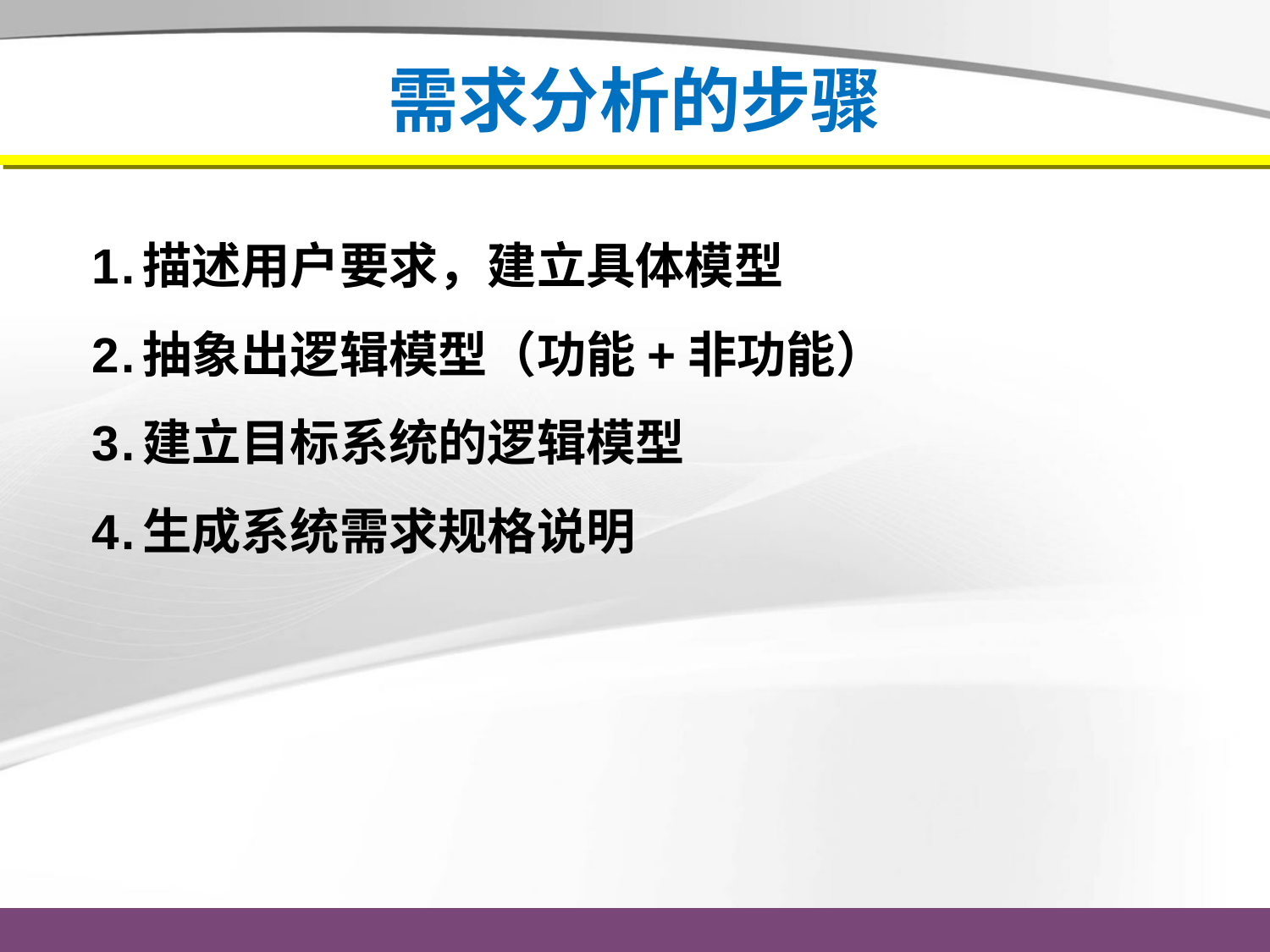

# 需求分析的步骤
描述用户要求，建立具体模型
抽象出逻辑模型（功能+非功能）
建立目标系统的逻辑模型
生成系统需求规格说明